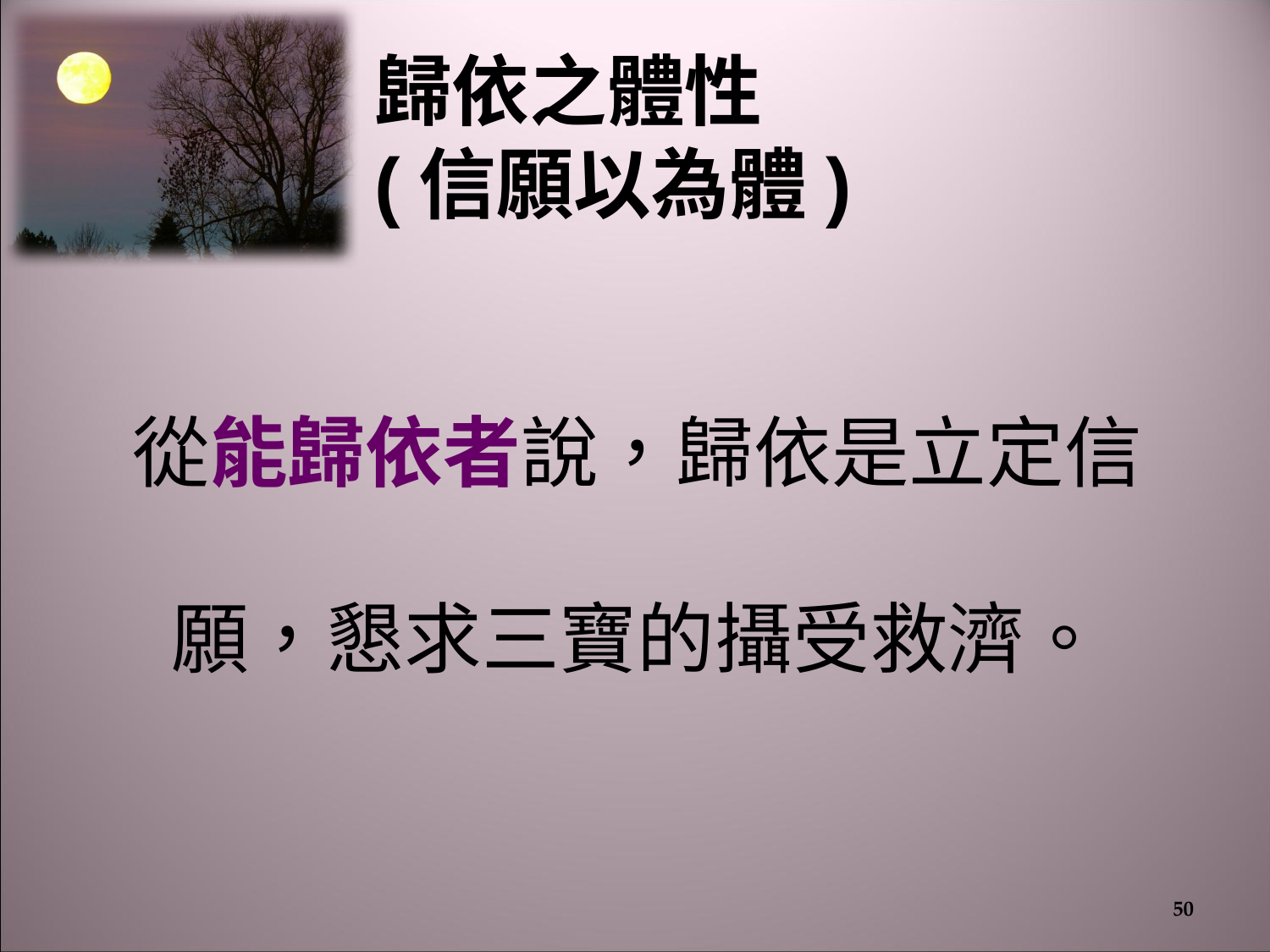

# 歸依之體性 (信願以為體)
從能歸依者說，歸依是立定信願，懇求三寶的攝受救濟。
50